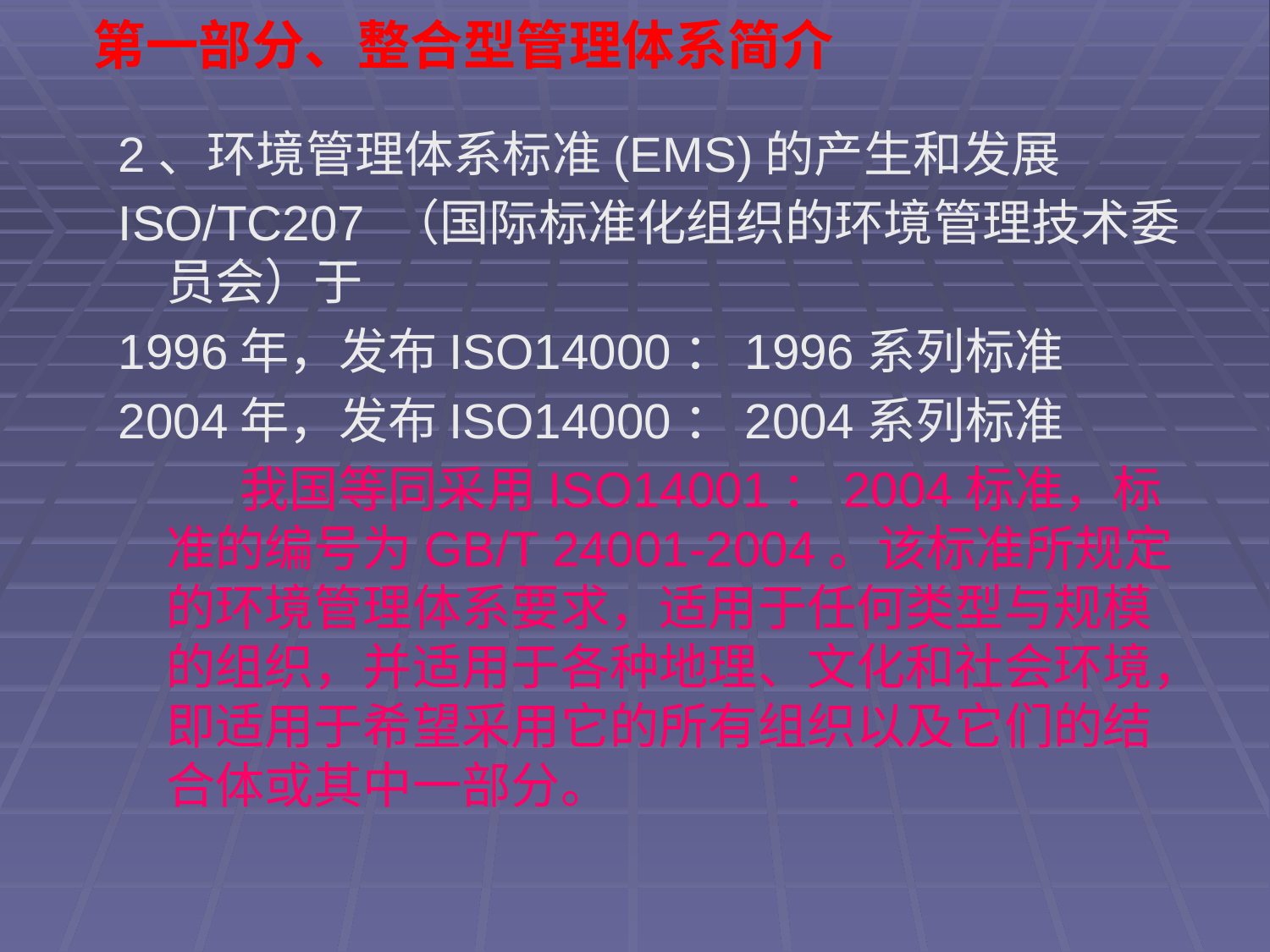

第一部分、整合型管理体系简介
2、环境管理体系标准(EMS)的产生和发展
ISO/TC207 （国际标准化组织的环境管理技术委员会）于
1996年，发布ISO14000：1996系列标准
2004年，发布ISO14000：2004系列标准
          我国等同采用ISO14001：2004标准，标准的编号为GB/T 24001-2004。该标准所规定的环境管理体系要求，适用于任何类型与规模的组织，并适用于各种地理、文化和社会环境，即适用于希望采用它的所有组织以及它们的结合体或其中一部分。